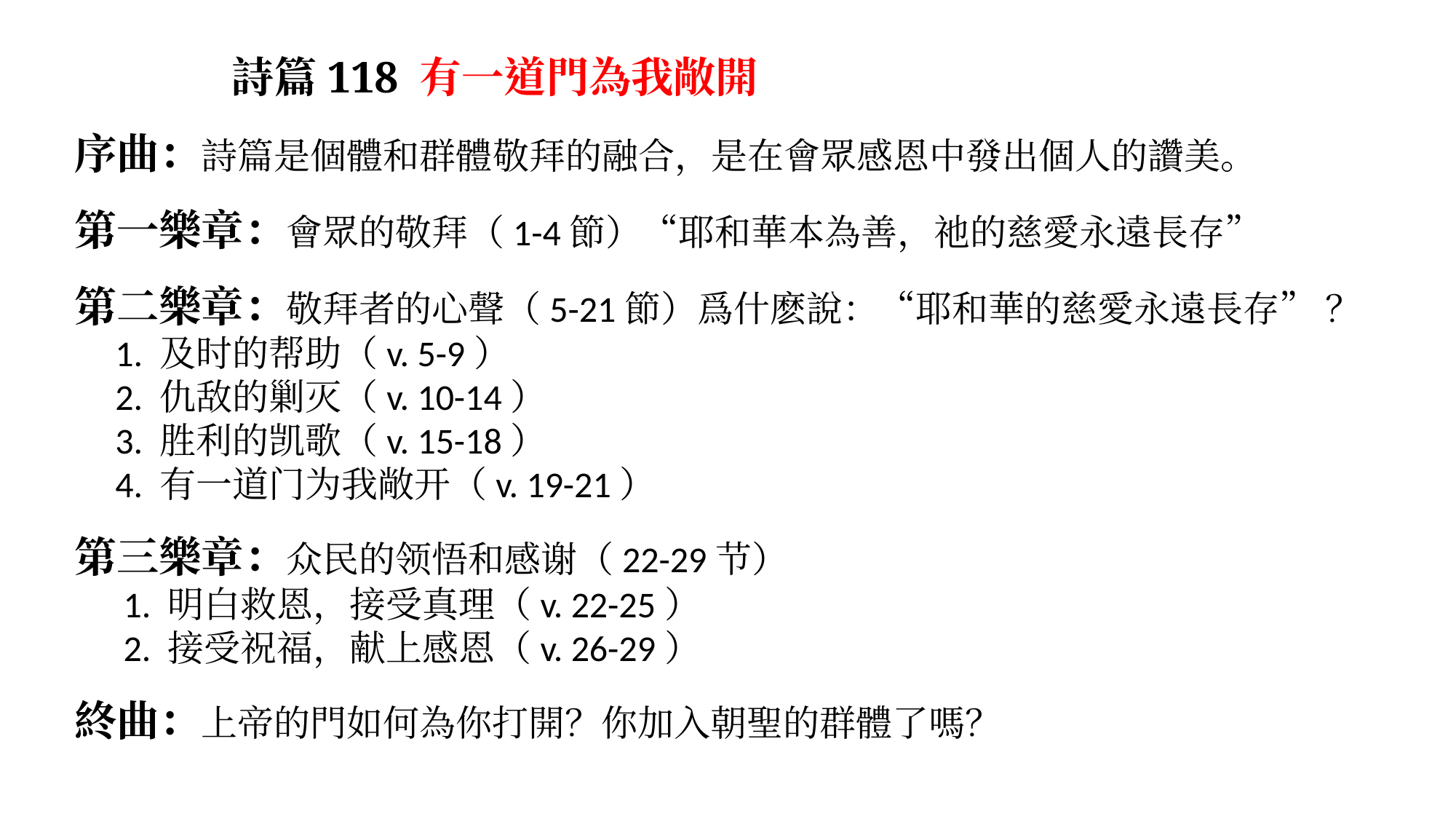

詩篇118 有一道門為我敞開
序曲：詩篇是個體和群體敬拜的融合，是在會眾感恩中發出個人的讚美。
第一樂章：會眾的敬拜（1-4節）“耶和華本為善，祂的慈愛永遠長存”
第二樂章：敬拜者的心聲（5-21節）爲什麽說：“耶和華的慈愛永遠長存” ？
     1. 及时的帮助（v. 5-9）
     2. 仇敌的剿灭（v. 10-14）
     3. 胜利的凯歌（v. 15-18）
     4. 有一道门为我敞开（v. 19-21）
第三樂章：众民的领悟和感谢（22-29节）
      1. 明白救恩，接受真理（v. 22-25）
      2. 接受祝福，献上感恩（v. 26-29）
終曲：上帝的門如何為你打開？你加入朝聖的群體了嗎？